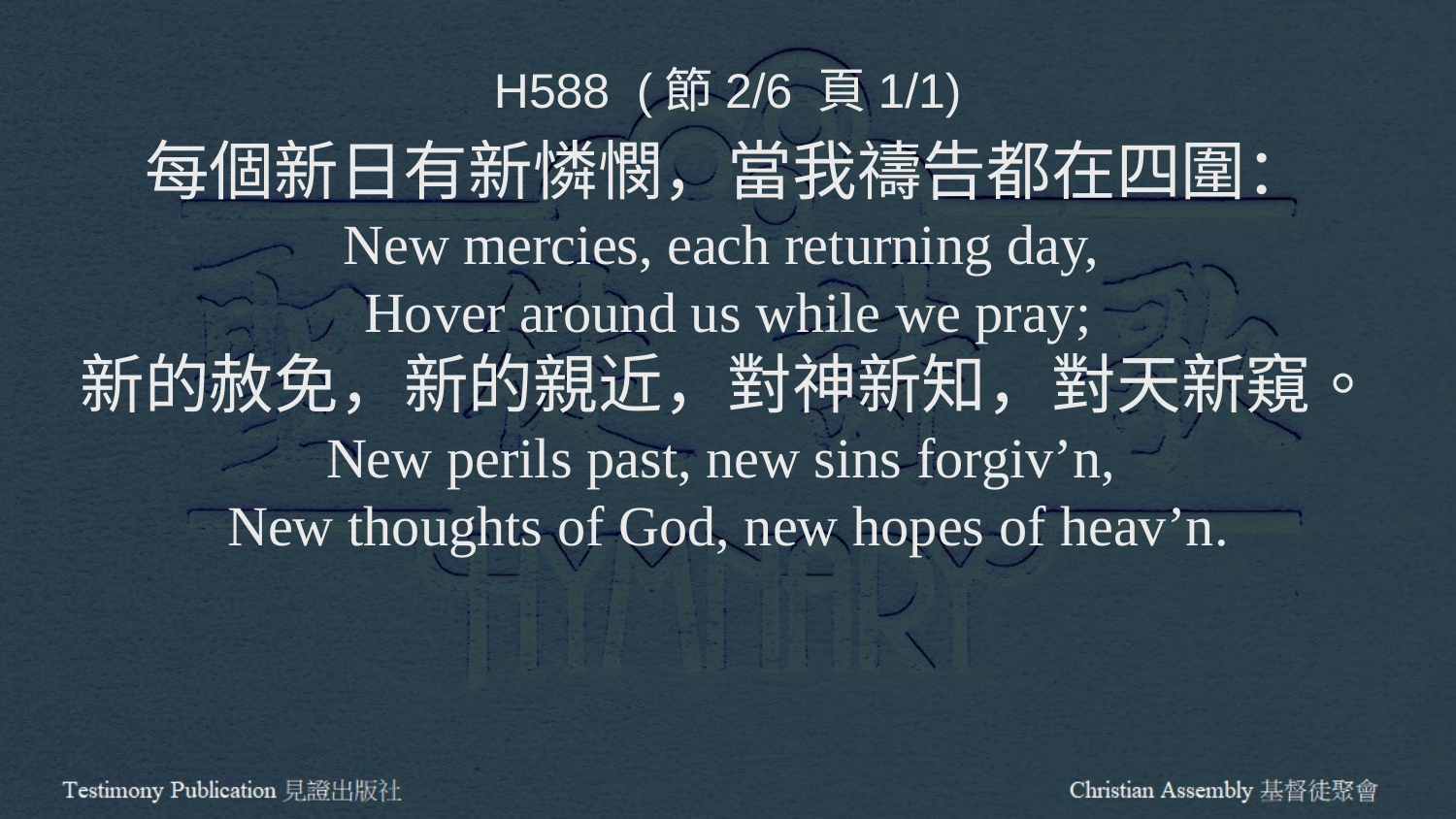

H588  (節2/6 頁1/1)
每個新日有新憐憫，當我禱告都在四圍：
New mercies, each returning day,
Hover around us while we pray;
新的赦免，新的親近，對神新知，對天新窺。
New perils past, new sins forgiv’n,
New thoughts of God, new hopes of heav’n.